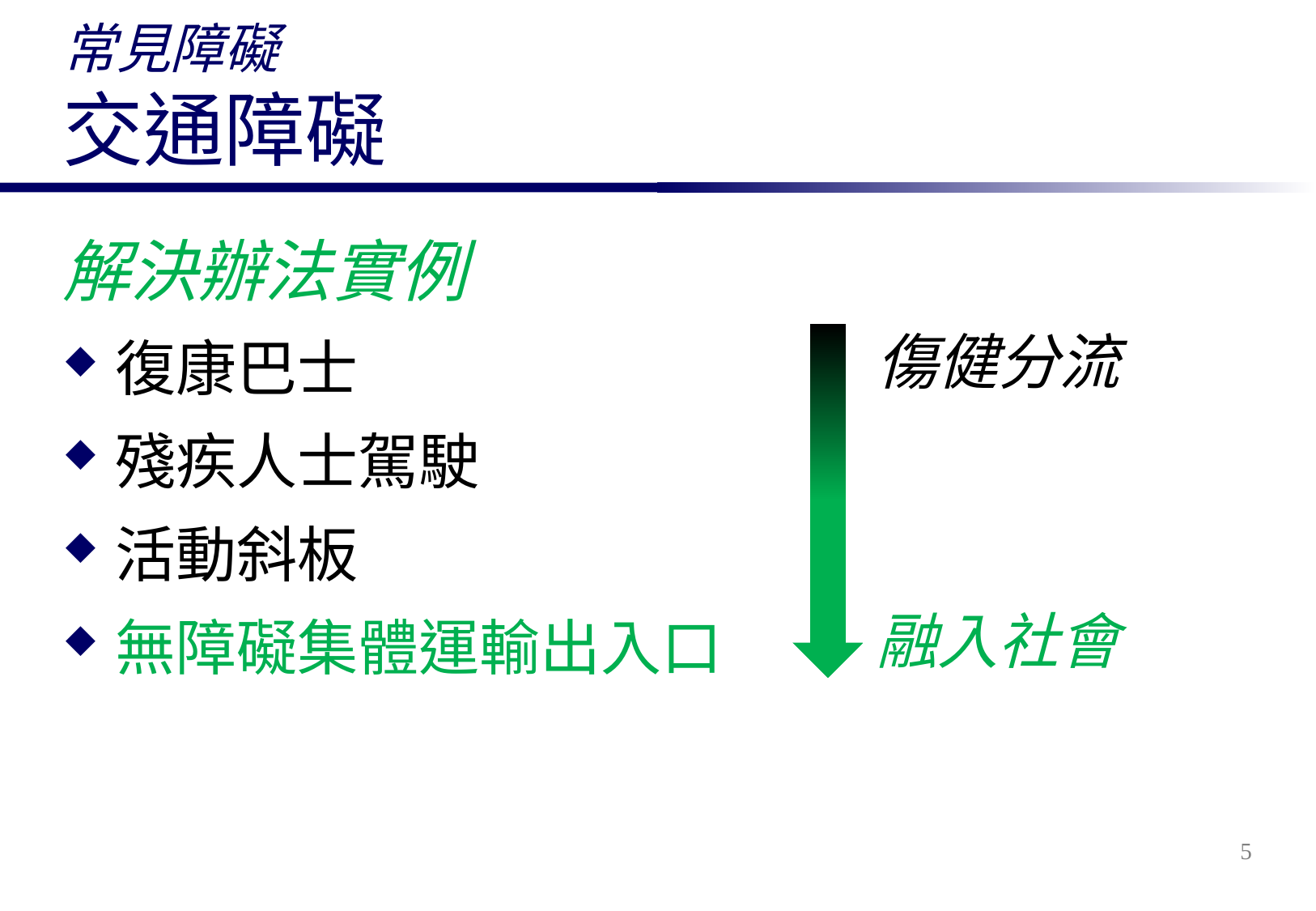

# 常見障礙 交通障礙
解決辦法實例
復康巴士
殘疾人士駕駛
活動斜板
無障礙集體運輸出入口

傷健分流

融入社會
5